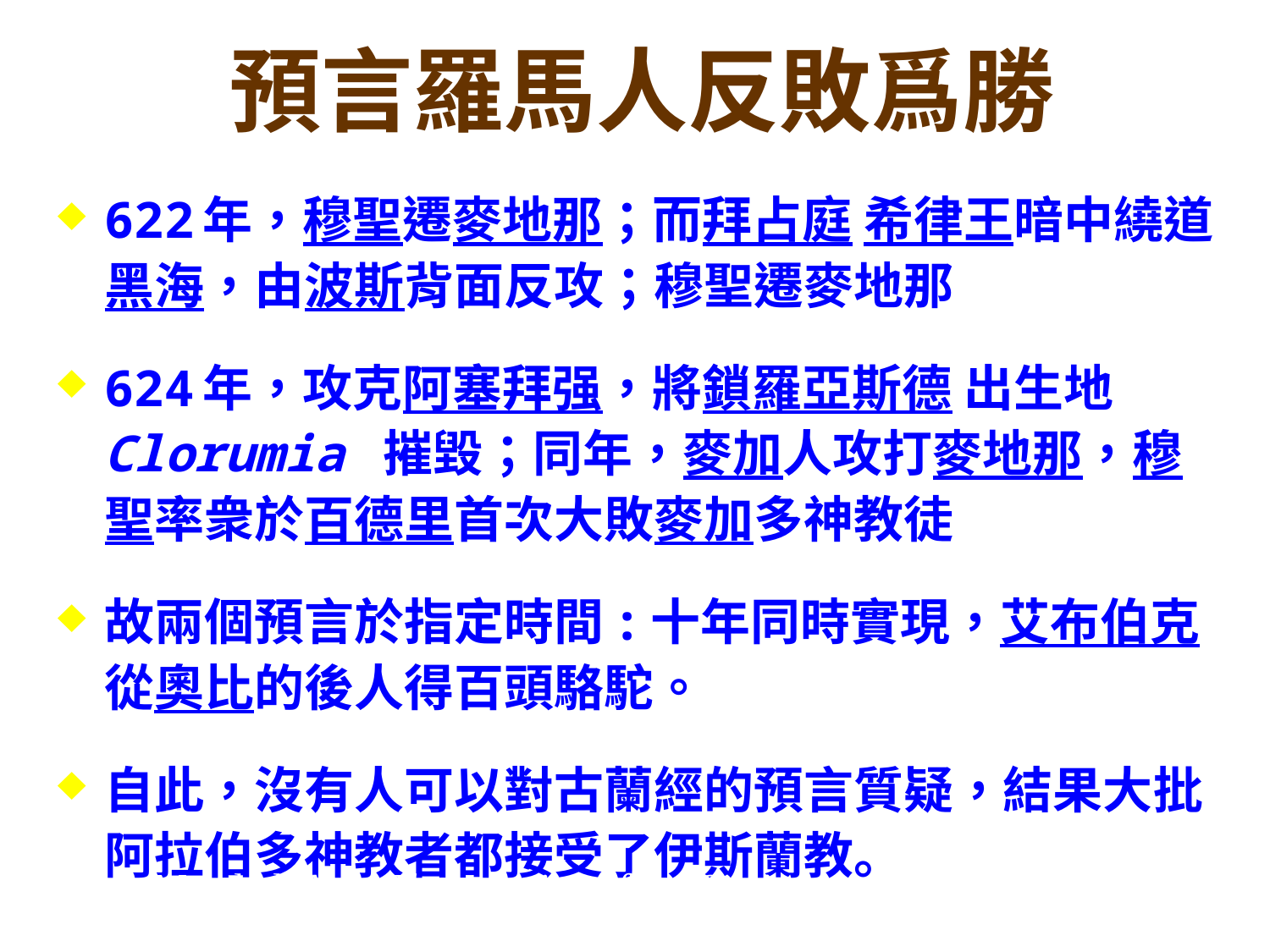

# 預言羅馬人反敗爲勝
622年，穆聖遷麥地那；而拜占庭 希律王暗中繞道黑海，由波斯背面反攻；穆聖遷麥地那
624年，攻克阿塞拜强，將鎖羅亞斯德 出生地 Clorumia 摧毀；同年，麥加人攻打麥地那，穆聖率衆於百德里首次大敗麥加多神教徒
故兩個預言於指定時間:十年同時實現，艾布伯克從奧比的後人得百頭駱駝。
自此，沒有人可以對古蘭經的預言質疑，結果大批阿拉伯多神教者都接受了伊斯蘭教。

參考：Maududi A.A. The meaning of the Qur’an. http://goo.gl/tZ5VI (sighted on 2013.01.27)